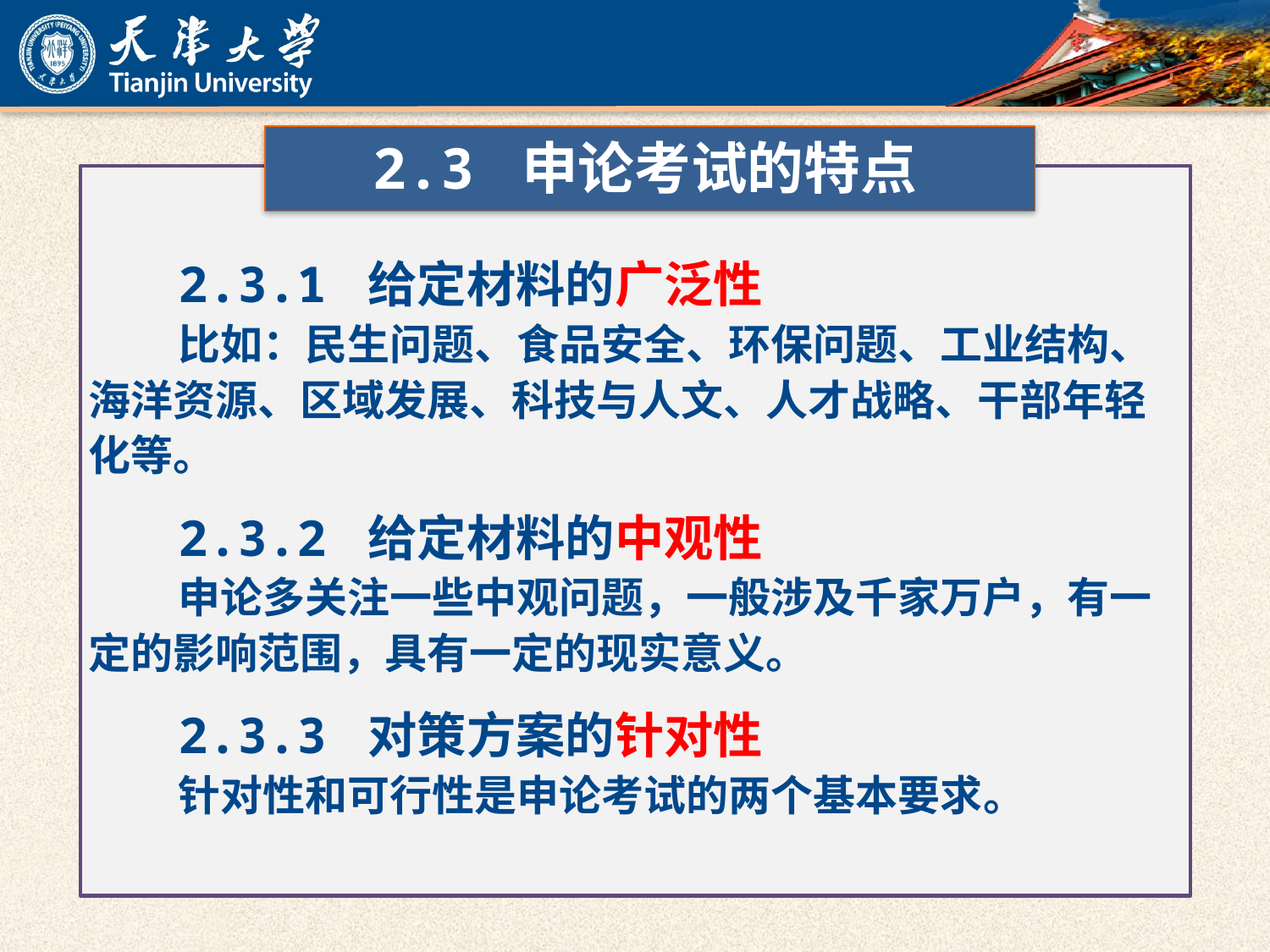

2.3 申论考试的特点

2.3.1 给定材料的广泛性
比如：民生问题、食品安全、环保问题、工业结构、海洋资源、区域发展、科技与人文、人才战略、干部年轻化等。

2.3.2 给定材料的中观性
申论多关注一些中观问题，一般涉及千家万户，有一定的影响范围，具有一定的现实意义。

2.3.3 对策方案的针对性
针对性和可行性是申论考试的两个基本要求。